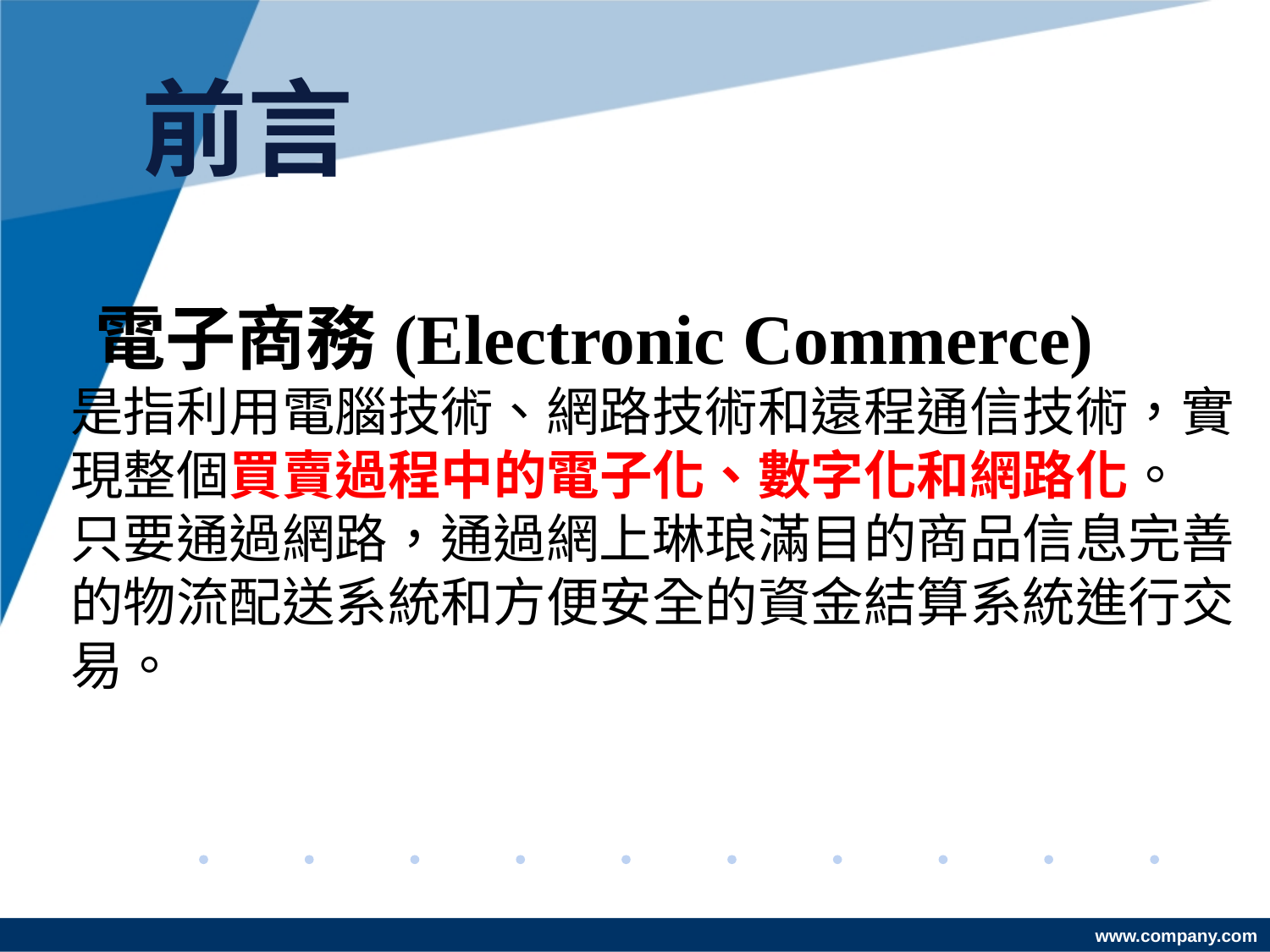

# 前言
 電子商務(Electronic Commerce)
是指利用電腦技術、網路技術和遠程通信技術，實現整個買賣過程中的電子化、數字化和網路化。
只要通過網路，通過網上琳琅滿目的商品信息完善的物流配送系統和方便安全的資金結算系統進行交易。